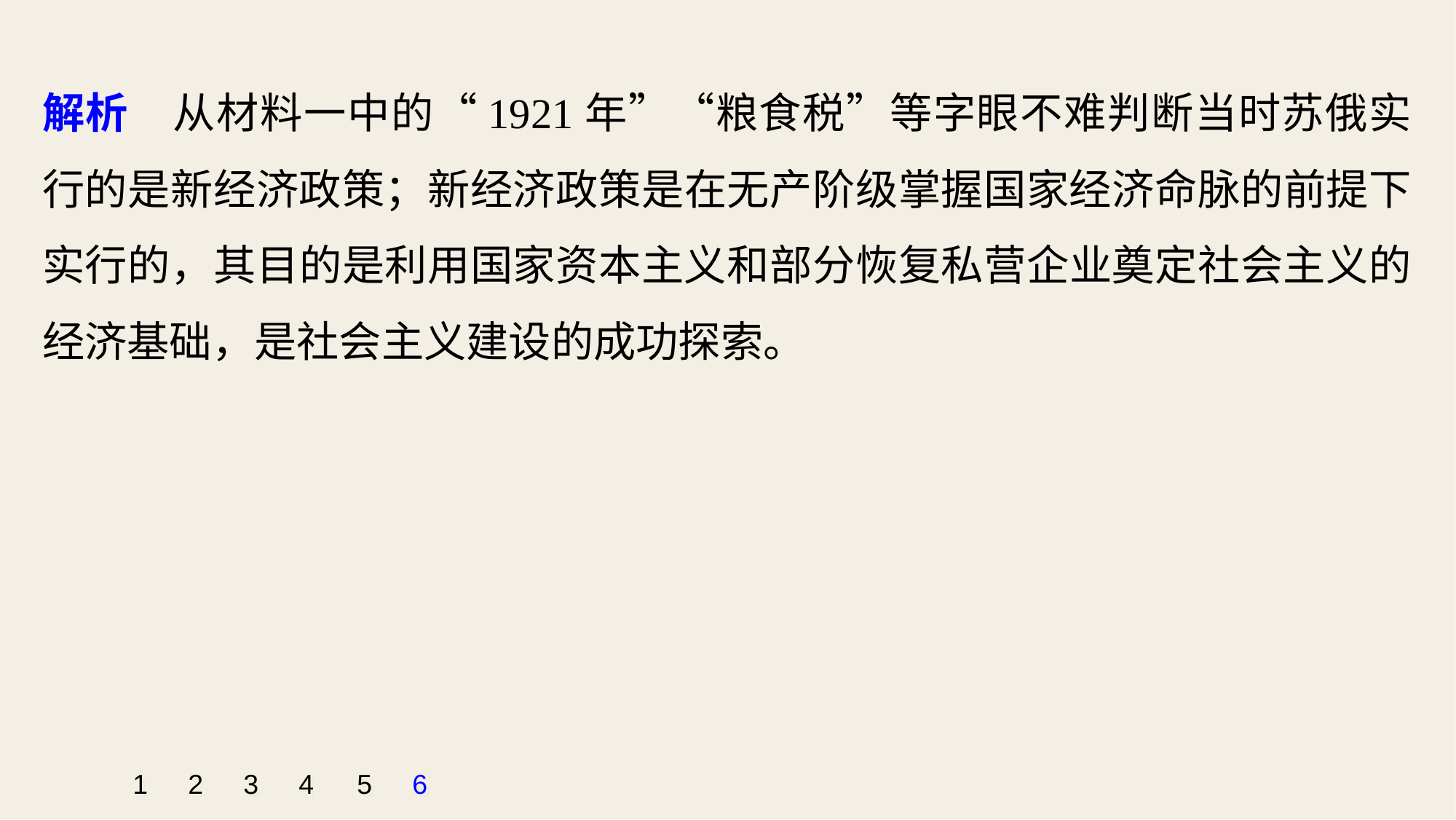

解析　从材料一中的“1921年”“粮食税”等字眼不难判断当时苏俄实行的是新经济政策；新经济政策是在无产阶级掌握国家经济命脉的前提下实行的，其目的是利用国家资本主义和部分恢复私营企业奠定社会主义的经济基础，是社会主义建设的成功探索。
1
2
3
4
5
6